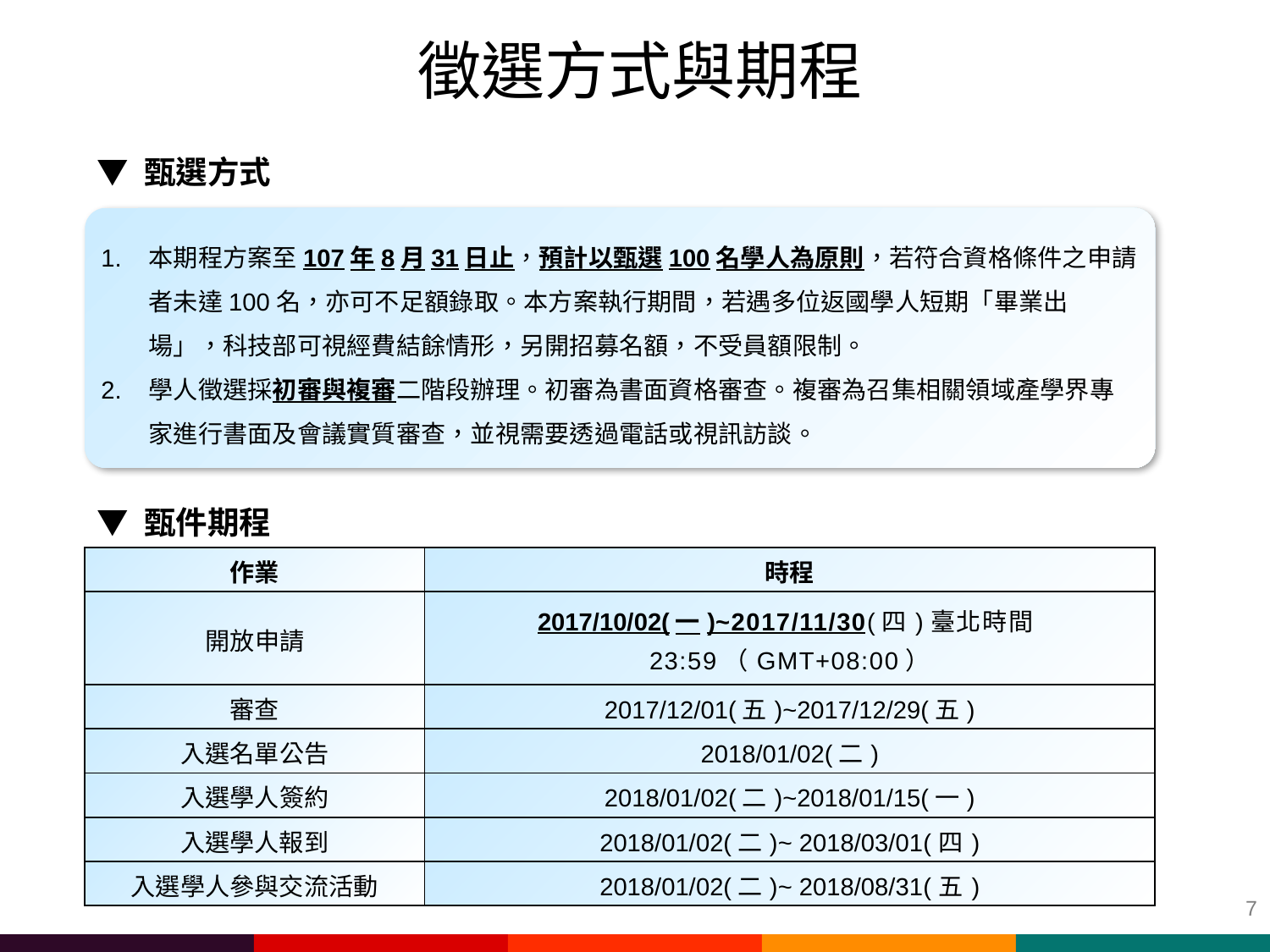

徵選方式與期程
▼ 甄選方式
本期程方案至107年8月31日止，預計以甄選100名學人為原則，若符合資格條件之申請者未達100名，亦可不足額錄取。本方案執行期間，若遇多位返國學人短期「畢業出場」，科技部可視經費結餘情形，另開招募名額，不受員額限制。
學人徵選採初審與複審二階段辦理。初審為書面資格審查。複審為召集相關領域產學界專家進行書面及會議實質審查，並視需要透過電話或視訊訪談。
▼ 甄件期程
| 作業 | 時程 |
| --- | --- |
| 開放申請 | 2017/10/02(一)~2017/11/30(四)臺北時間23:59（GMT+08:00） |
| 審查 | 2017/12/01(五)~2017/12/29(五) |
| 入選名單公告 | 2018/01/02(二) |
| 入選學人簽約 | 2018/01/02(二)~2018/01/15(一) |
| 入選學人報到 | 2018/01/02(二)~ 2018/03/01(四) |
| 入選學人參與交流活動 | 2018/01/02(二)~ 2018/08/31(五) |
7